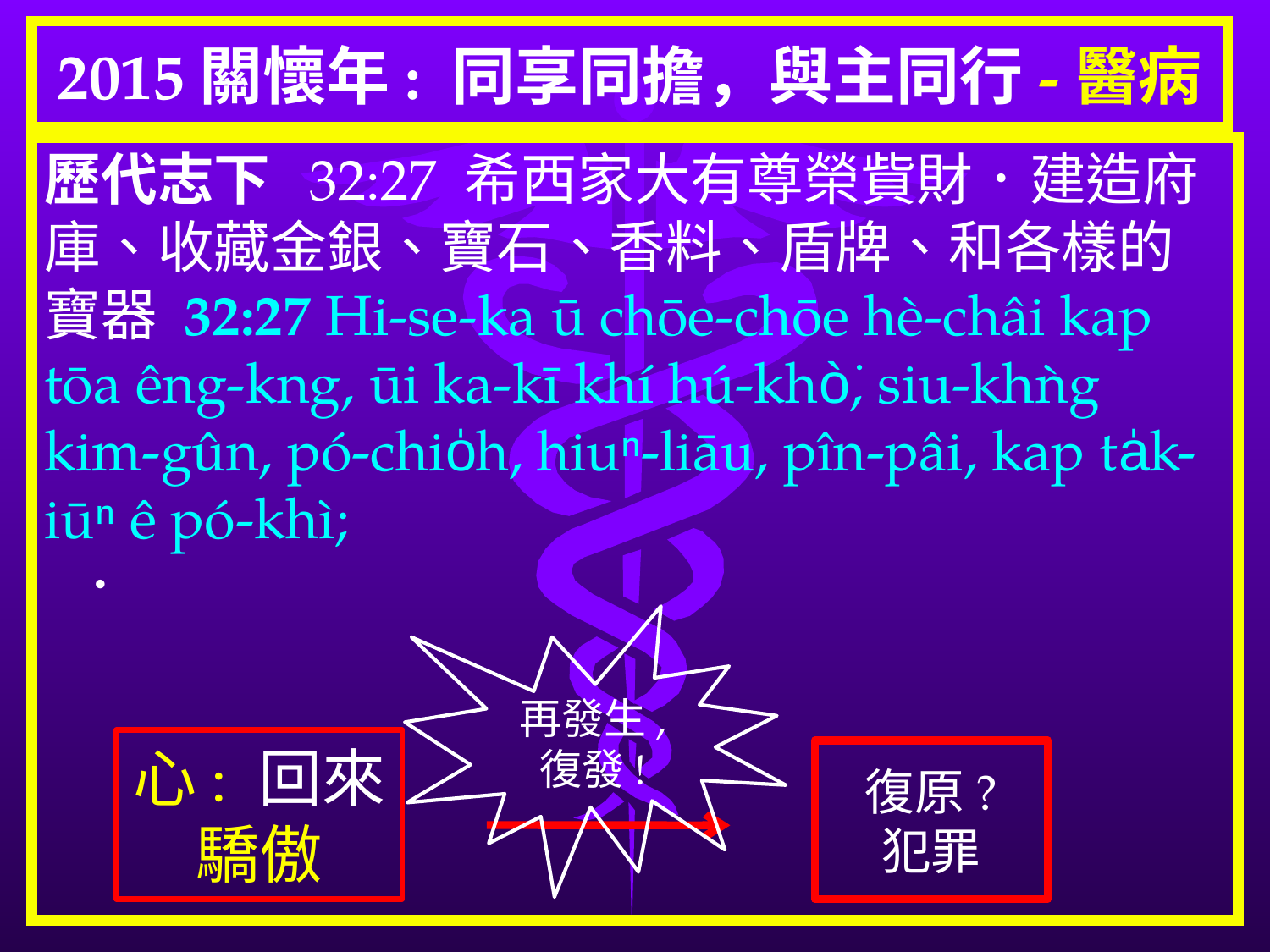

# 2015關懷年: 同享同擔，與主同行-醫病
歷代志下  32:27 希西家大有尊榮貲財．建造府庫、收藏金銀、寶石、香料、盾牌、和各樣的寶器 32:27 Hi-se-ka ū chōe-chōe hè-châi kap tōa êng-kng, ūi ka-kī khí hú-khò͘, siu-khǹg kim-gûn, pó-chio̍h, hiuⁿ-liāu, pîn-pâi, kap ta̍k-iūⁿ ê pó-khì;
 ．

再發生, 復發!
心: 回來
驕傲
復原?
犯罪